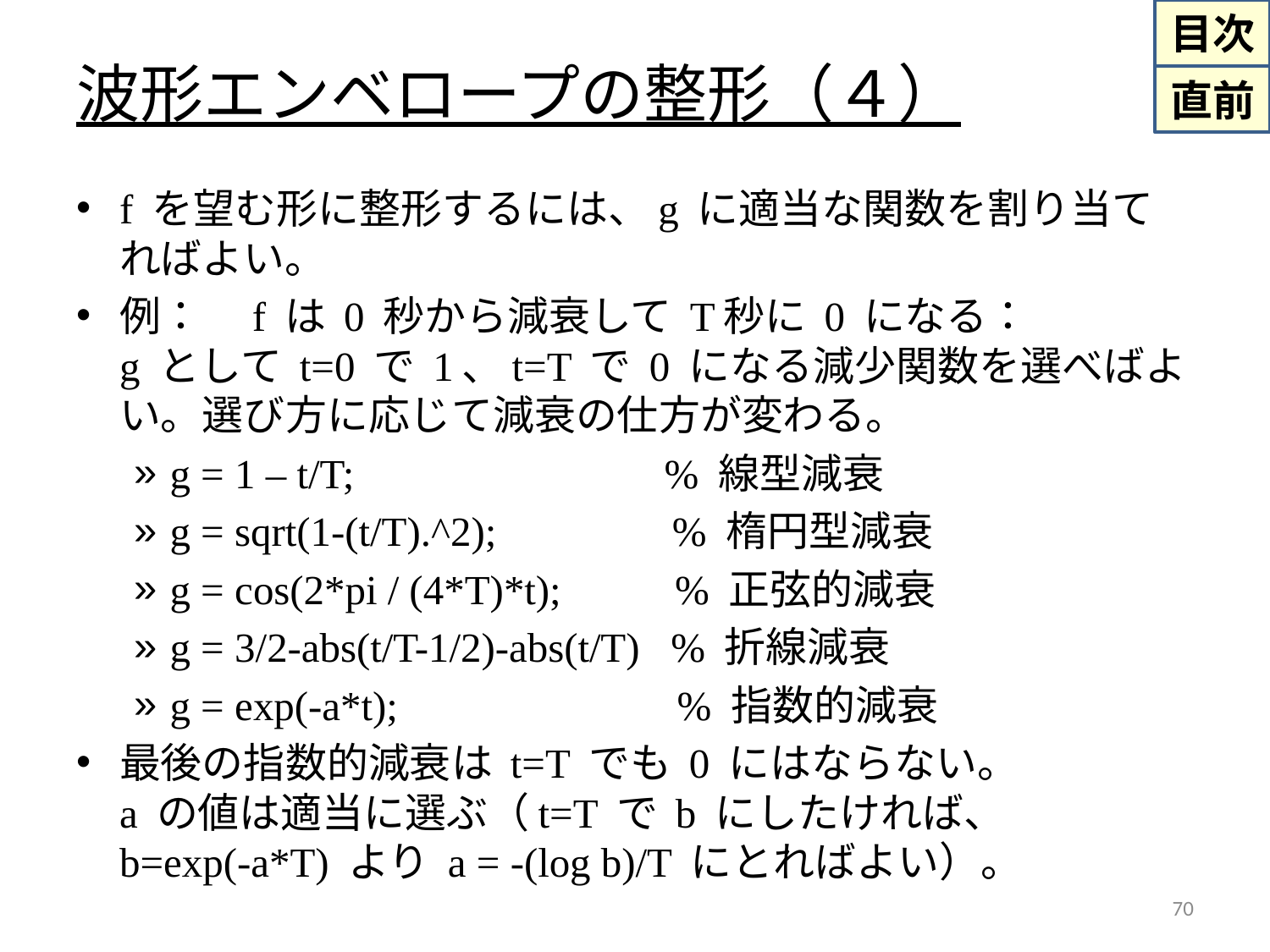

# 波形エンベロープの整形（４）
f を望む形に整形するには、g に適当な関数を割り当てればよい。
例：　f は 0 秒から減衰して T秒に 0 になる：
g として t=0 で 1、t=T で 0 になる減少関数を選べばよい。選び方に応じて減衰の仕方が変わる。
g = 1 – t/T;                              % 線型減衰
g = sqrt(1-(t/T).^2);                 % 楕円型減衰
g = cos(2*pi / (4*T)*t);           % 正弦的減衰
g = 3/2-abs(t/T-1/2)-abs(t/T)   % 折線減衰
g = exp(-a*t);                           % 指数的減衰
最後の指数的減衰は t=T でも 0 にはならない。
a の値は適当に選ぶ（t=T で b にしたければ、
b=exp(-a*T) より a = -(log b)/T にとればよい）。

70